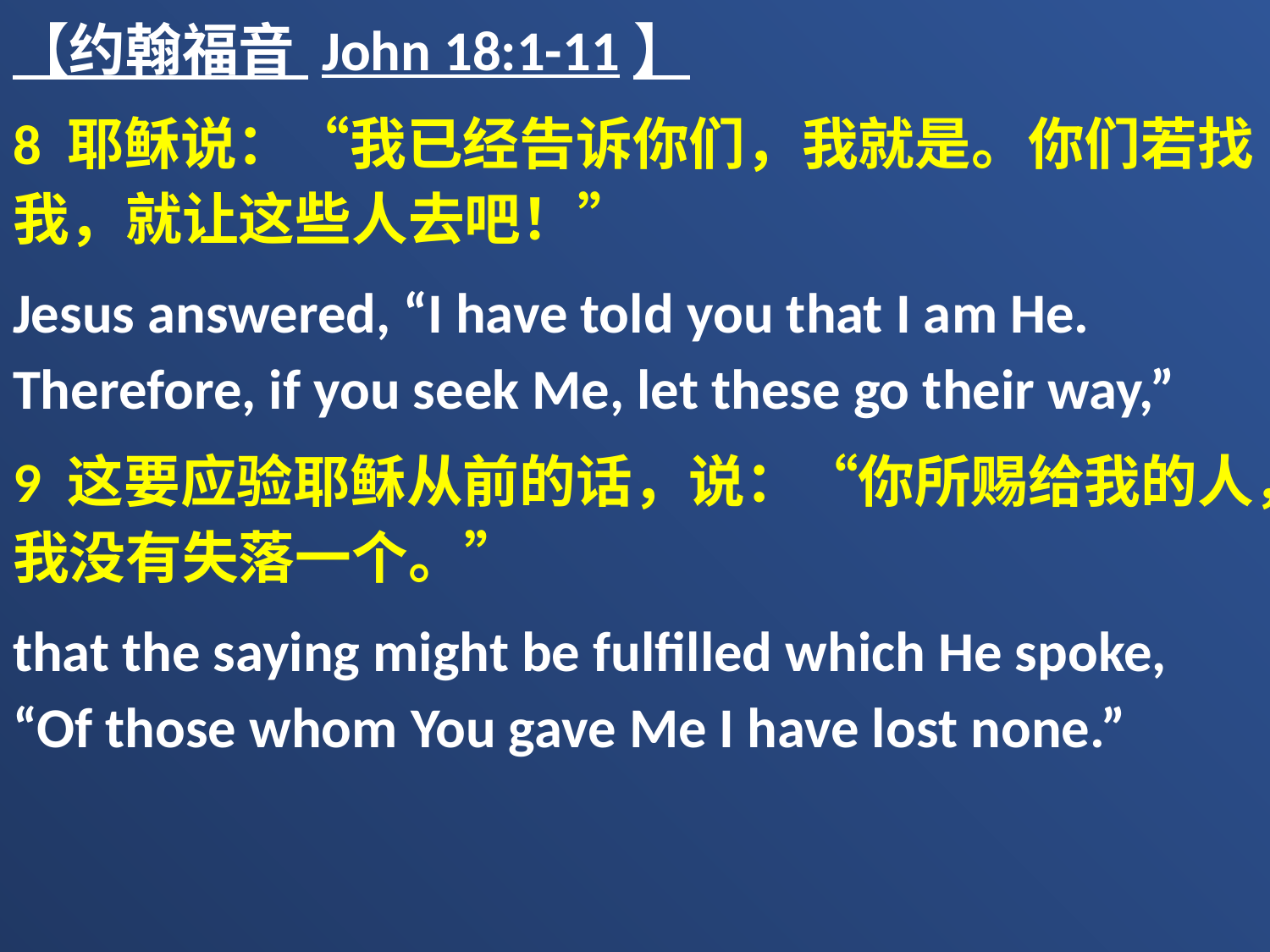

【约翰福音 John 18:1-11】
8 耶稣说：“我已经告诉你们，我就是。你们若找我，就让这些人去吧！”
Jesus answered, “I have told you that I am He. Therefore, if you seek Me, let these go their way,”
9 这要应验耶稣从前的话，说：“你所赐给我的人，我没有失落一个。”
that the saying might be fulfilled which He spoke, “Of those whom You gave Me I have lost none.”